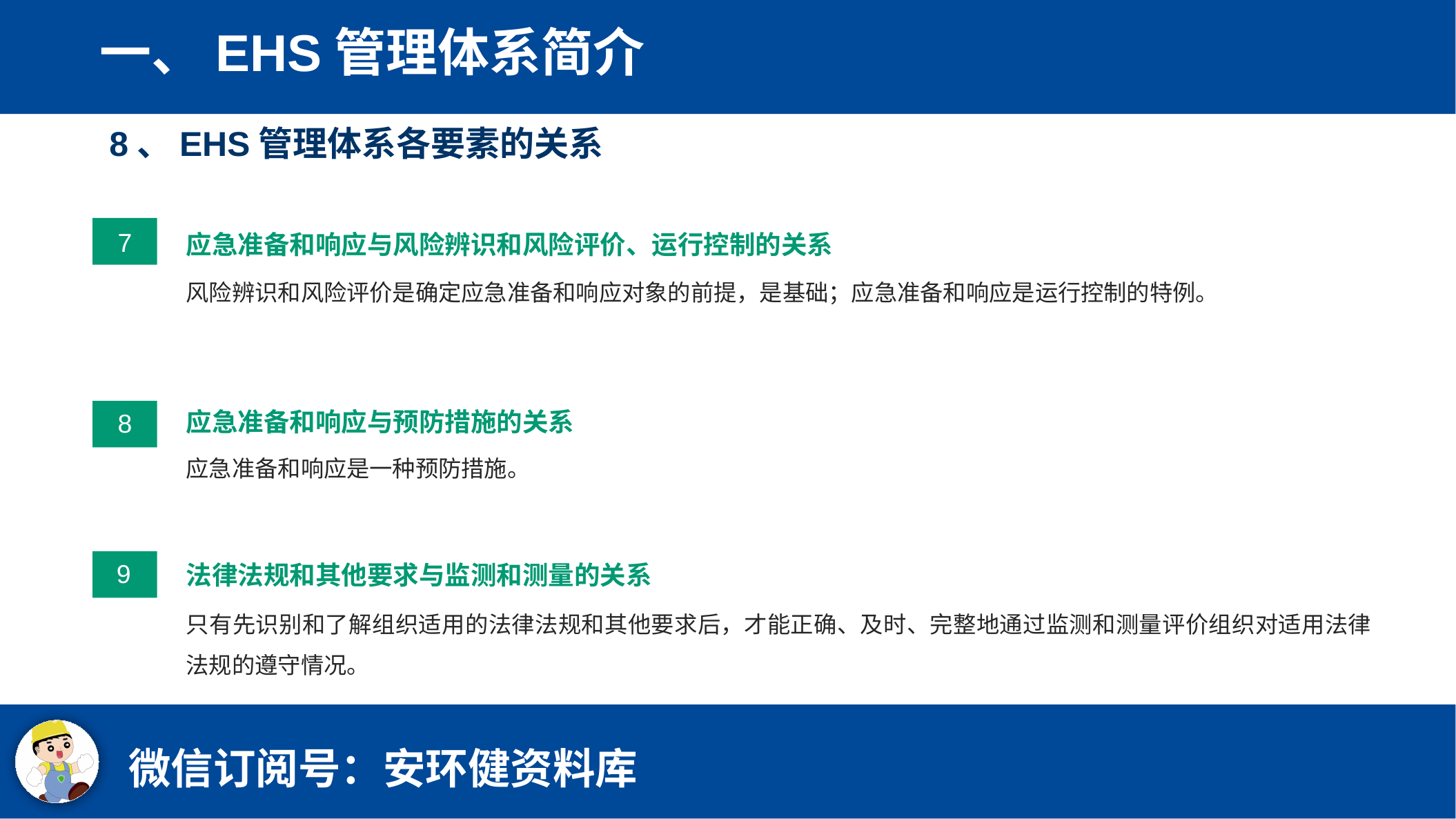

一、EHS管理体系简介
8、EHS管理体系各要素的关系

7
应急准备和响应与风险辨识和风险评价、运行控制的关系
风险辨识和风险评价是确定应急准备和响应对象的前提，是基础；应急准备和响应是运行控制的特例。
应急准备和响应与预防措施的关系

8
应急准备和响应是一种预防措施。

9
法律法规和其他要求与监测和测量的关系
只有先识别和了解组织适用的法律法规和其他要求后，才能正确、及时、完整地通过监测和测量评价组织对适用法律法规的遵守情况。